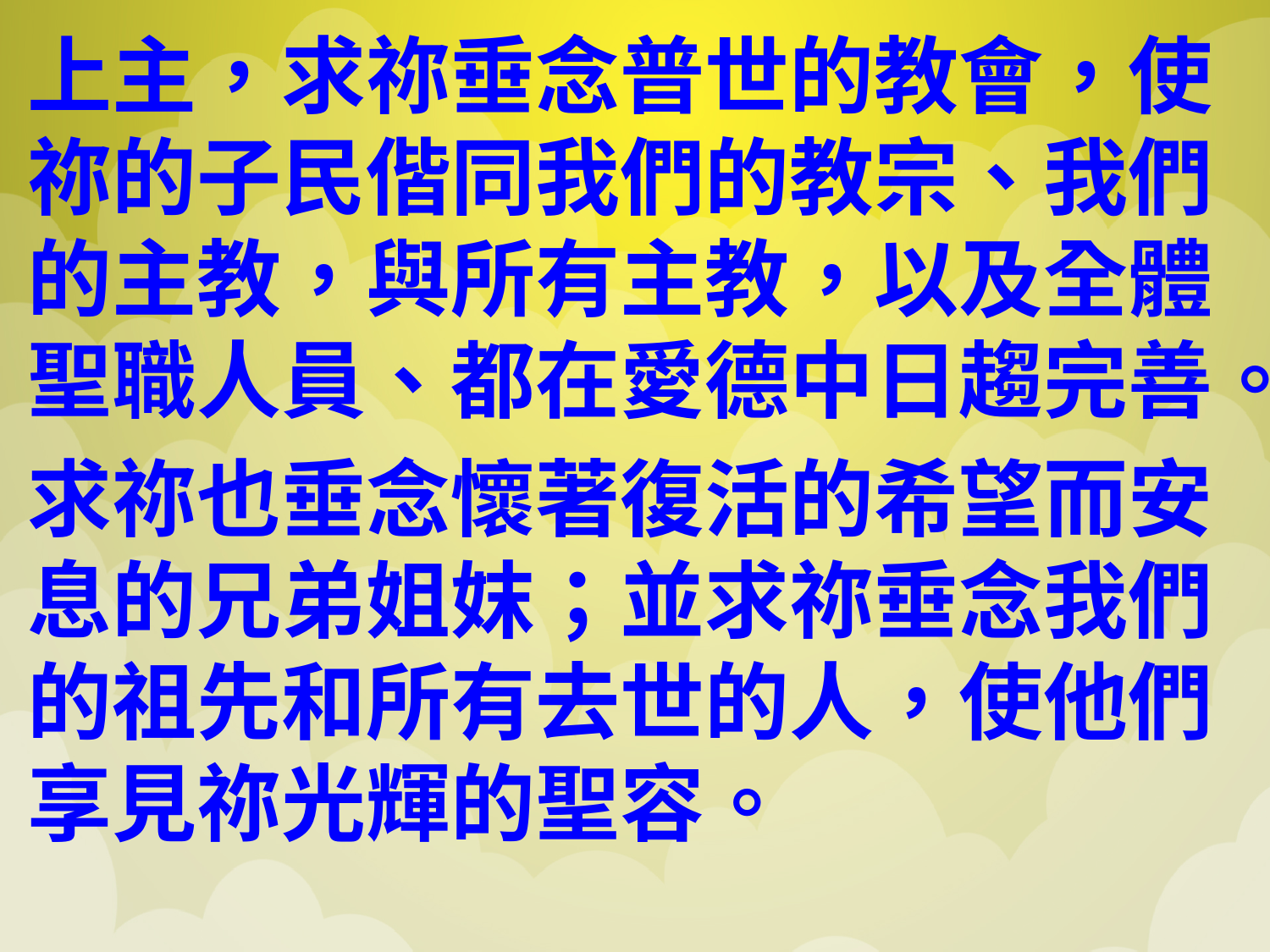

上主，求祢垂念普世的教會，使祢的子民偕同我們的教宗、我們的主教，與所有主教，以及全體聖職人員、都在愛德中日趨完善。
求祢也垂念懷著復活的希望而安息的兄弟姐妺；並求祢垂念我們的祖先和所有去世的人，使他們享見祢光輝的聖容。